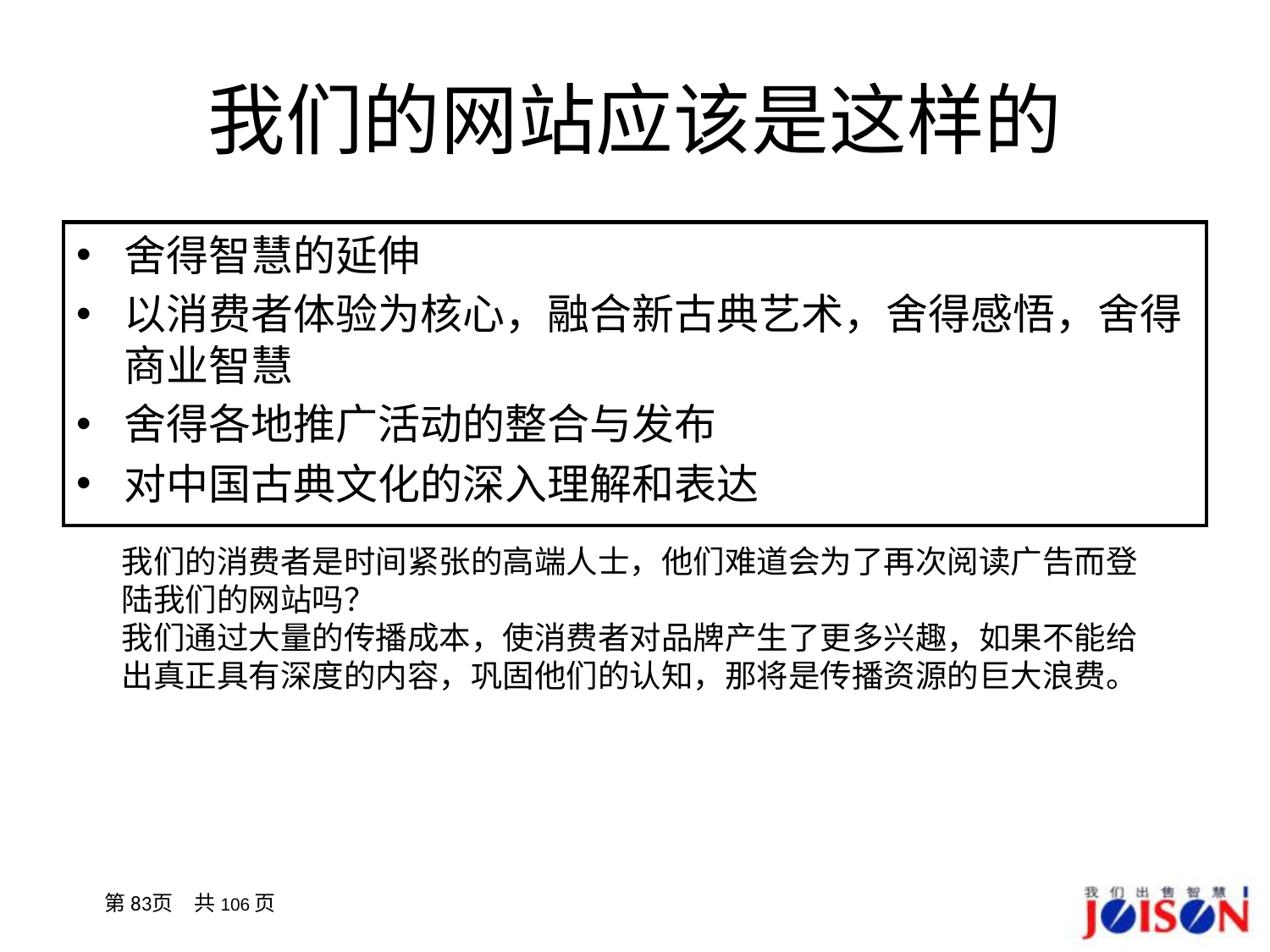

# 我们的网站应该是这样的
舍得智慧的延伸
以消费者体验为核心，融合新古典艺术，舍得感悟，舍得商业智慧
舍得各地推广活动的整合与发布
对中国古典文化的深入理解和表达
我们的消费者是时间紧张的高端人士，他们难道会为了再次阅读广告而登陆我们的网站吗？
我们通过大量的传播成本，使消费者对品牌产生了更多兴趣，如果不能给出真正具有深度的内容，巩固他们的认知，那将是传播资源的巨大浪费。